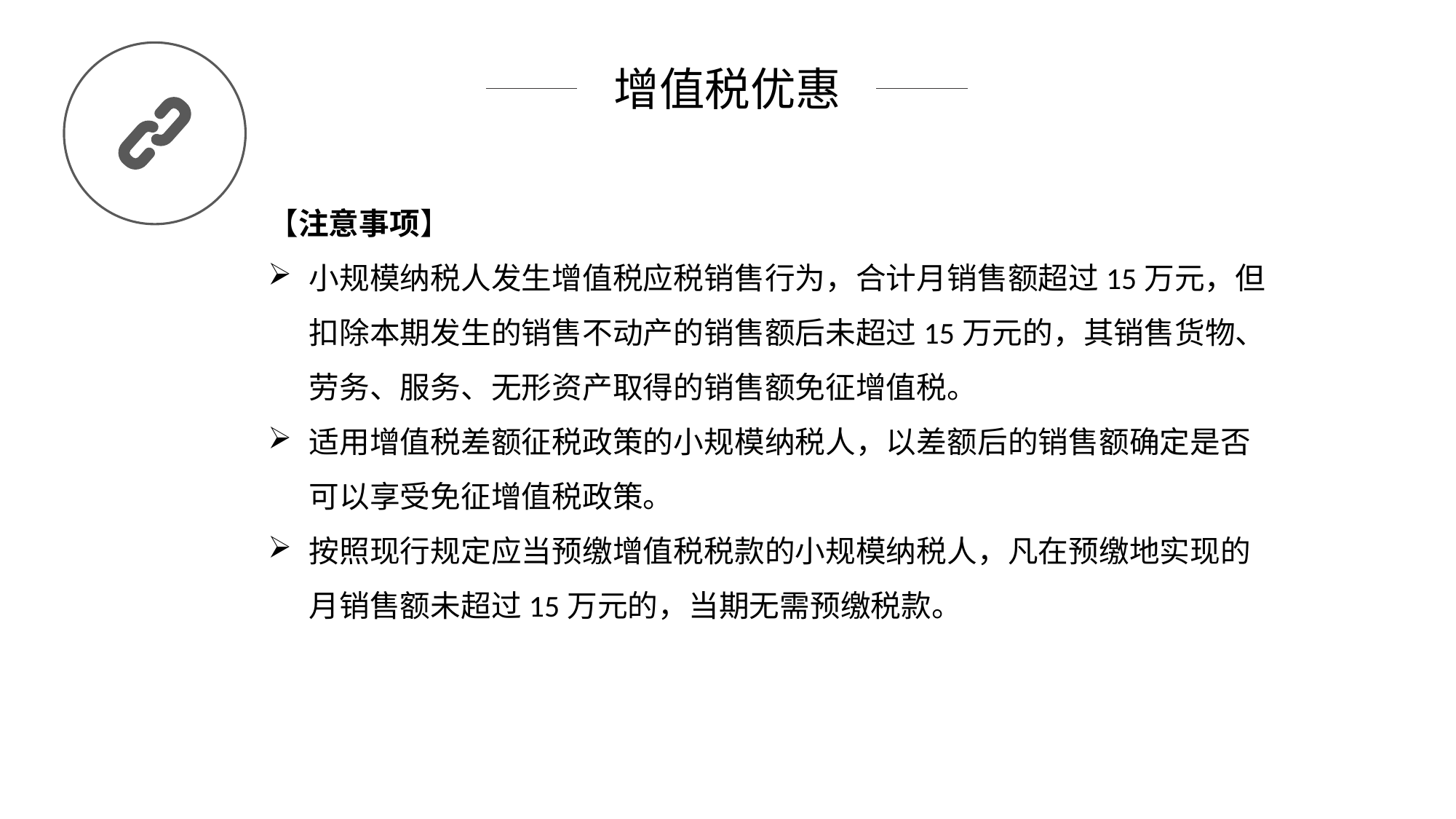

增值税优惠

【注意事项】
小规模纳税人发生增值税应税销售行为，合计月销售额超过15万元，但扣除本期发生的销售不动产的销售额后未超过15万元的，其销售货物、劳务、服务、无形资产取得的销售额免征增值税。
适用增值税差额征税政策的小规模纳税人，以差额后的销售额确定是否可以享受免征增值税政策。
按照现行规定应当预缴增值税税款的小规模纳税人，凡在预缴地实现的月销售额未超过15万元的，当期无需预缴税款。